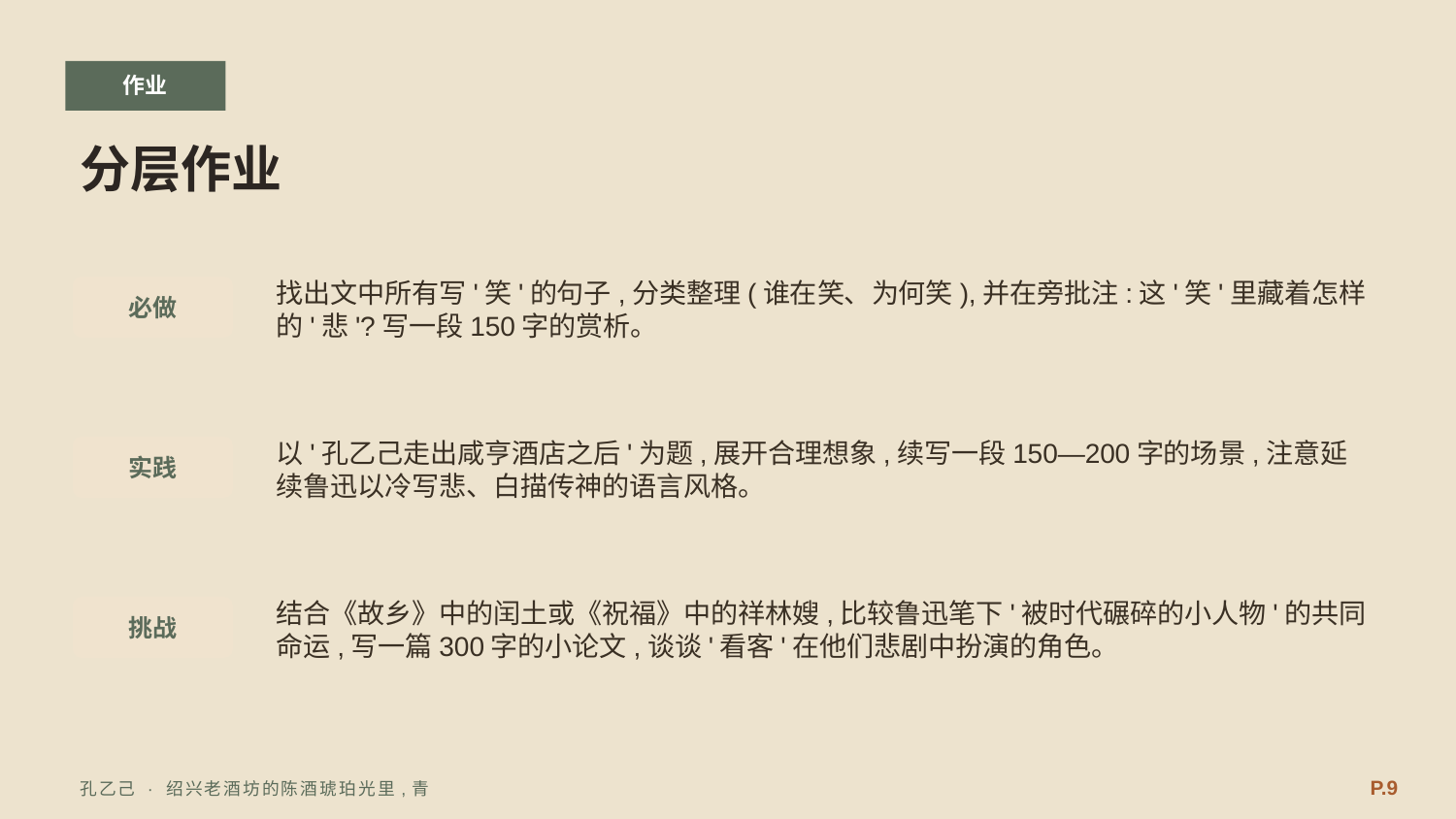

作业

分层作业
找出文中所有写'笑'的句子,分类整理(谁在笑、为何笑),并在旁批注:这'笑'里藏着怎样的'悲'?写一段150字的赏析。
必做

以'孔乙己走出咸亨酒店之后'为题,展开合理想象,续写一段150—200字的场景,注意延续鲁迅以冷写悲、白描传神的语言风格。
实践

结合《故乡》中的闰土或《祝福》中的祥林嫂,比较鲁迅笔下'被时代碾碎的小人物'的共同命运,写一篇300字的小论文,谈谈'看客'在他们悲剧中扮演的角色。
挑战

P.9
孔乙己 · 绍兴老酒坊的陈酒琥珀光里,青